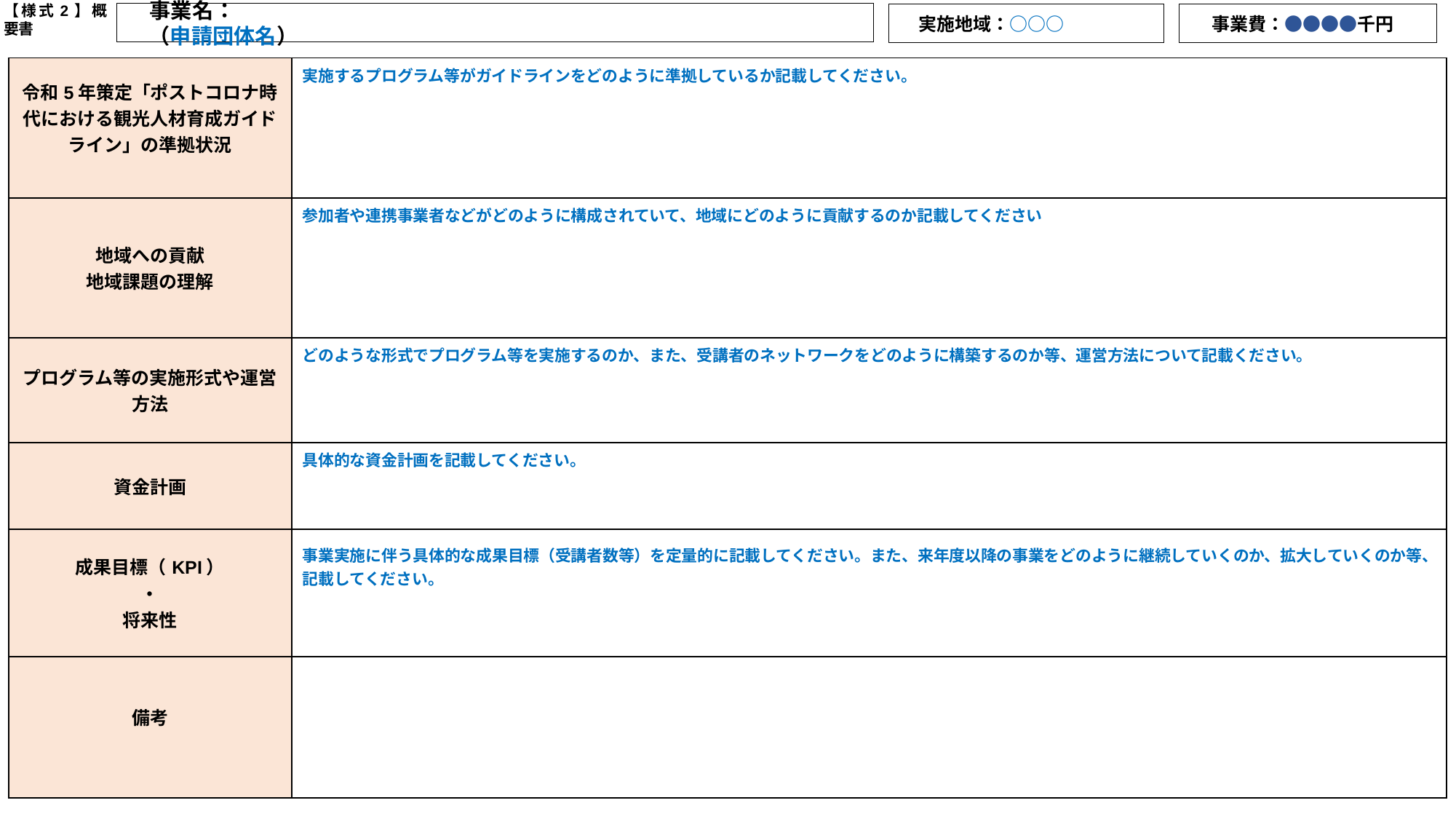

注１：公表される前提で作成してください。注２：事業の概要が本概要書２枚で分かるように簡潔に記載してください。
注2：青字の記入要領等を削除の上、黒字で記載してください。フォントサイズは【10.5ポイント以上】とし、重要な箇所は下線付きの赤字で記載してください。
【様式2】概要書
　事業名：　　　　　　　　　　　　　　　　　　　　　　　　　　　　　　（申請団体名）
　 実施地域：○○○
　 事業費：●●●●千円
| 令和5年策定「ポストコロナ時代における観光人材育成ガイドライン」の準拠状況 | 実施するプログラム等がガイドラインをどのように準拠しているか記載してください。 |
| --- | --- |
| 地域への貢献 地域課題の理解 | 参加者や連携事業者などがどのように構成されていて、地域にどのように貢献するのか記載してください |
| プログラム等の実施形式や運営方法 | どのような形式でプログラム等を実施するのか、また、受講者のネットワークをどのように構築するのか等、運営方法について記載ください。 |
| 資金計画 | 具体的な資金計画を記載してください。 |
| 成果目標（KPI） ・ 将来性 | 事業実施に伴う具体的な成果目標（受講者数等）を定量的に記載してください。また、来年度以降の事業をどのように継続していくのか、拡大していくのか等、記載してください。 |
| 備考 |  |